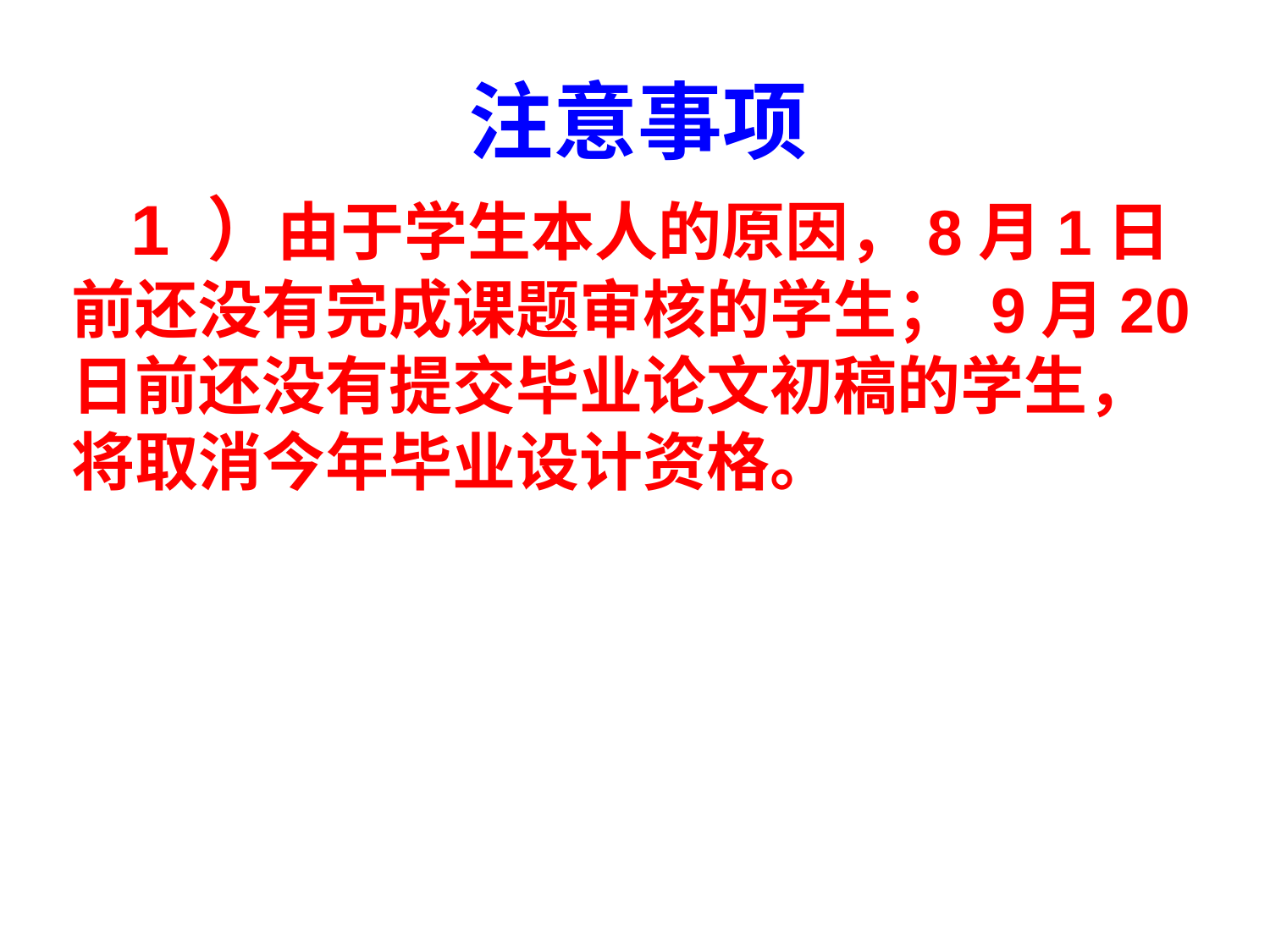

注意事项
   1 ）由于学生本人的原因，8月1日前还没有完成课题审核的学生； 9月20日前还没有提交毕业论文初稿的学生，将取消今年毕业设计资格。